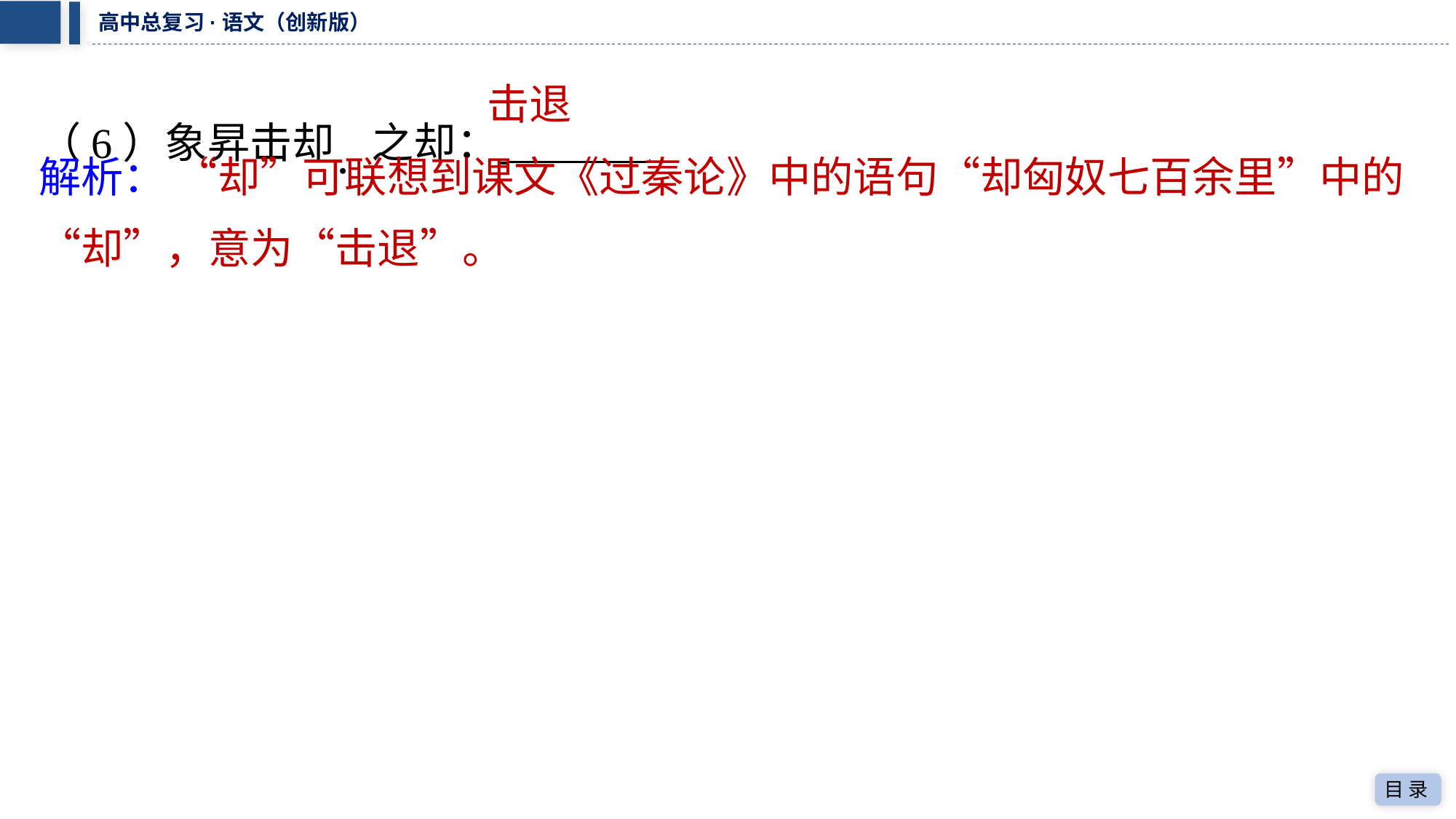

击退
（6）象昇击却．之却：                       ⁠
解析： “却”可联想到课文《过秦论》中的语句“却匈奴七百余里”中的“却”，意为“击退”。